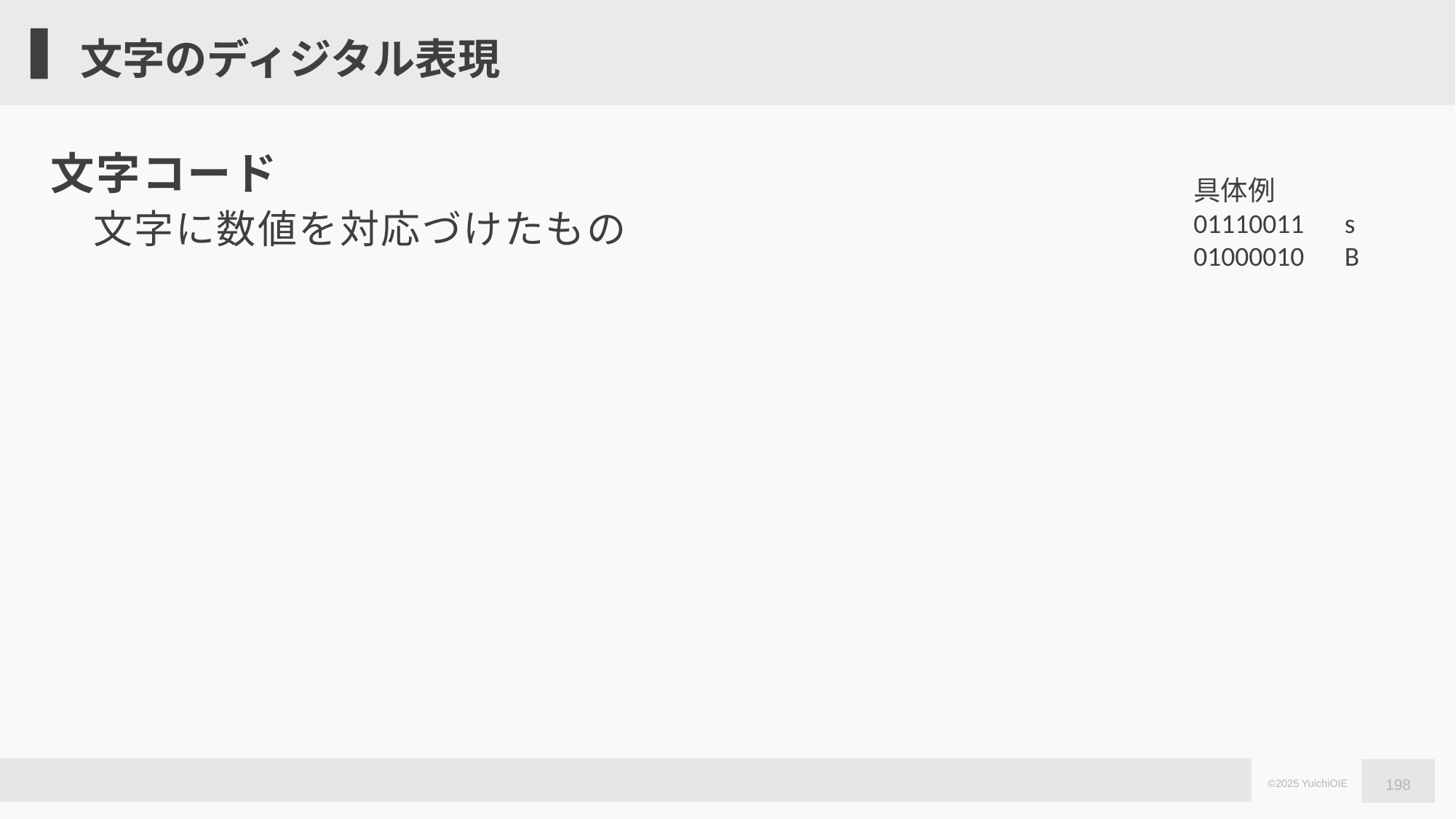

# 文字のディジタル表現
文字コード
文字に数値を対応づけたもの

具体例
01110011　s
01000010　B
198